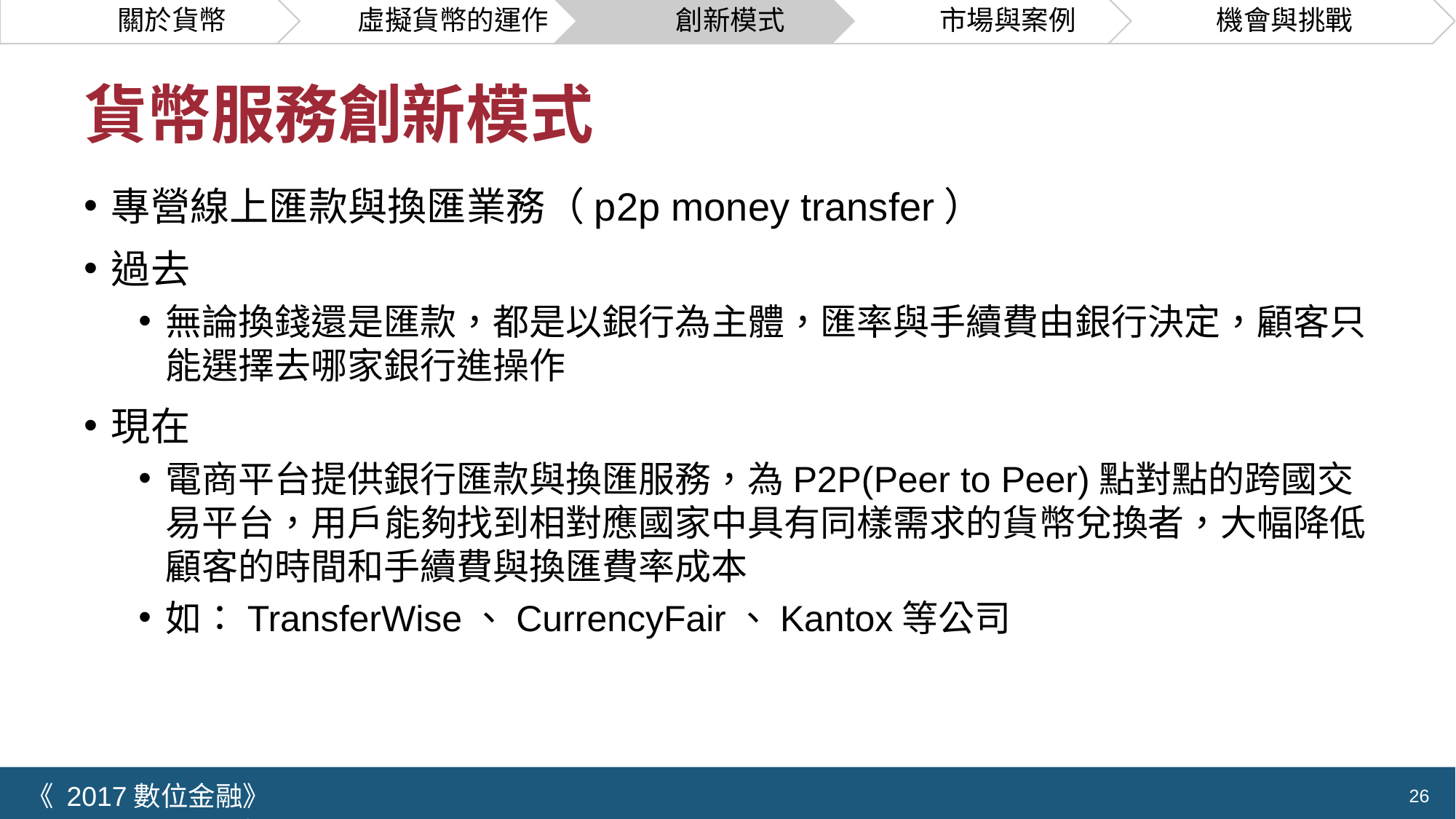

關於貨幣
虛擬貨幣的運作
創新模式
市場與案例
機會與挑戰
# 貨幣服務創新模式
專營線上匯款與換匯業務（p2p money transfer）
過去
無論換錢還是匯款，都是以銀行為主體，匯率與手續費由銀行決定，顧客只能選擇去哪家銀行進操作
現在
電商平台提供銀行匯款與換匯服務，為P2P(Peer to Peer)點對點的跨國交易平台，用戶能夠找到相對應國​​家中具有同樣需求的貨幣兌換者，大幅降低顧客的時間和手續費與換匯費率成本
如：TransferWise、CurrencyFair、Kantox等公司

《 2017數位金融》                                                                                                                                             	NCTU.IIM.IEBI Lab
26